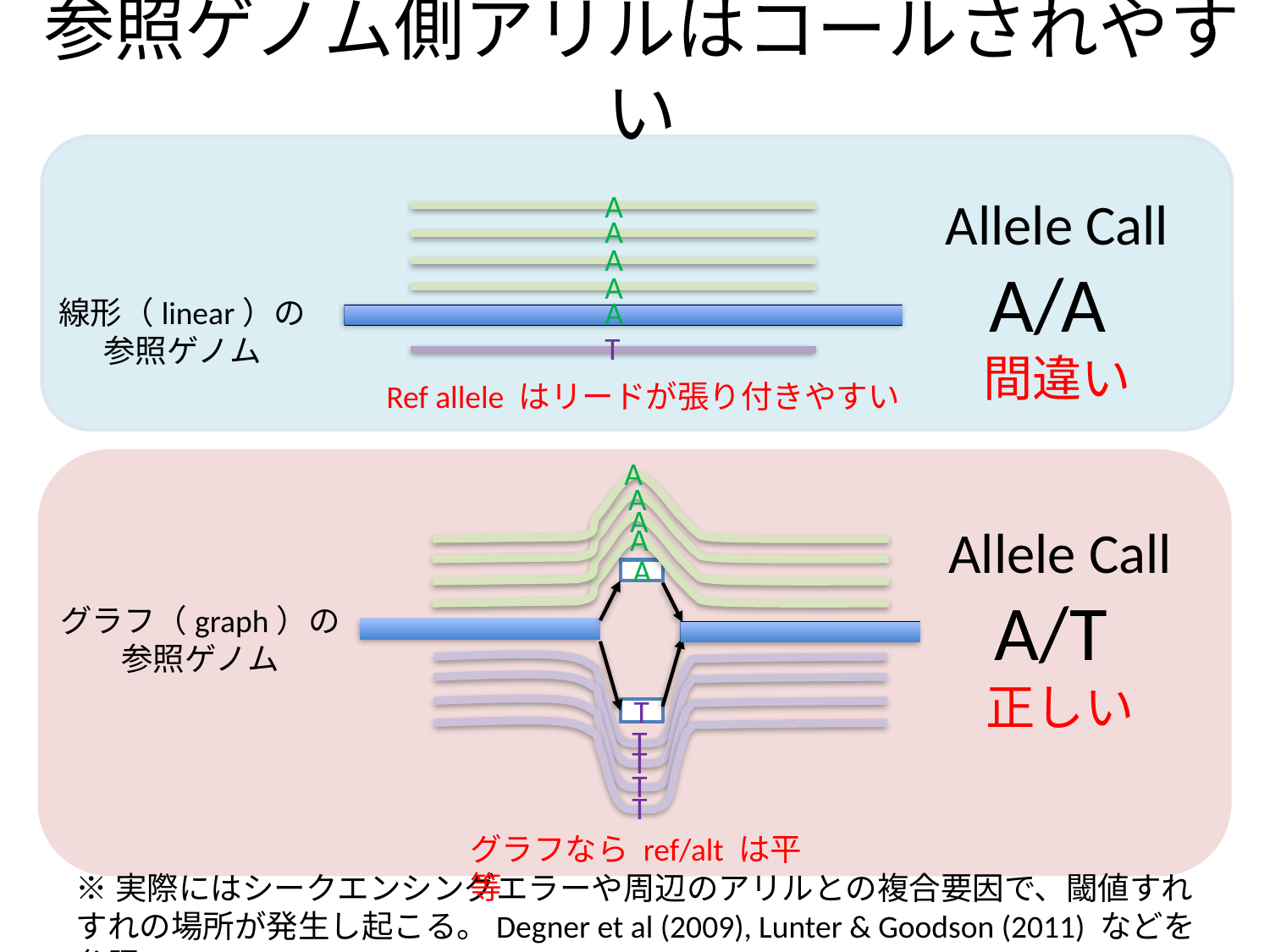

# 参照ゲノム側アリルはコールされやすい

A
Allele Call
A
A
A/A間違い
A
線形（linear）の
参照ゲノム
A

T
Ref allele はリードが張り付きやすい
A

A

A
Allele Call
A

A
A/T正しい
グラフ（graph）の
参照ゲノム

T
T

T
T
T
グラフなら ref/alt は平等
※実際にはシークエンシングエラーや周辺のアリルとの複合要因で、閾値すれすれの場所が発生し起こる。Degner et al (2009), Lunter & Goodson (2011) などを参照。